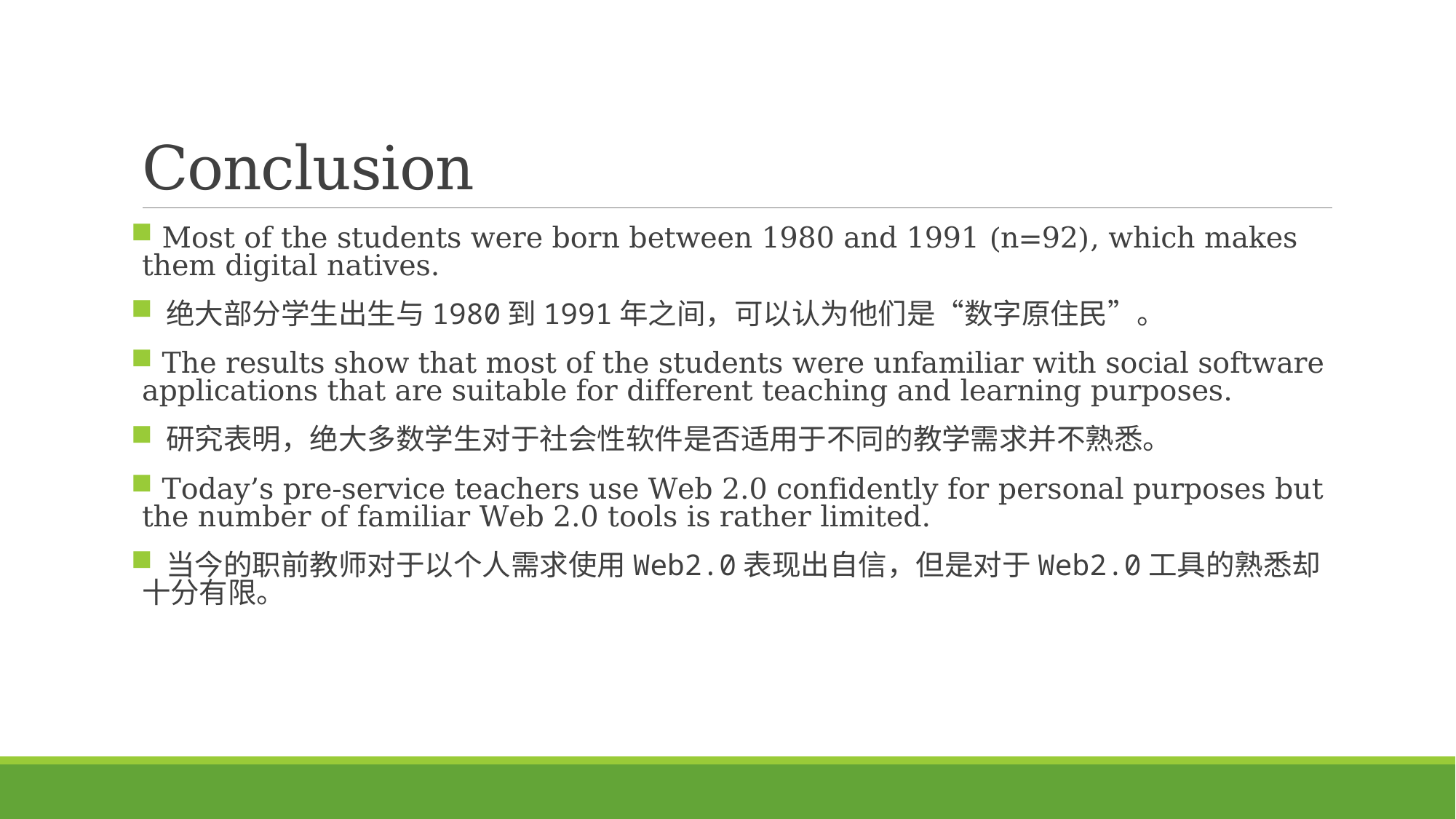

# Conclusion
 Most of the students were born between 1980 and 1991 (n=92), which makes them digital natives.
 绝大部分学生出生与1980到1991年之间，可以认为他们是“数字原住民”。
 The results show that most of the students were unfamiliar with social software applications that are suitable for different teaching and learning purposes.
 研究表明，绝大多数学生对于社会性软件是否适用于不同的教学需求并不熟悉。
 Today’s pre-service teachers use Web 2.0 confidently for personal purposes but the number of familiar Web 2.0 tools is rather limited.
 当今的职前教师对于以个人需求使用Web2.0表现出自信，但是对于Web2.0工具的熟悉却十分有限。